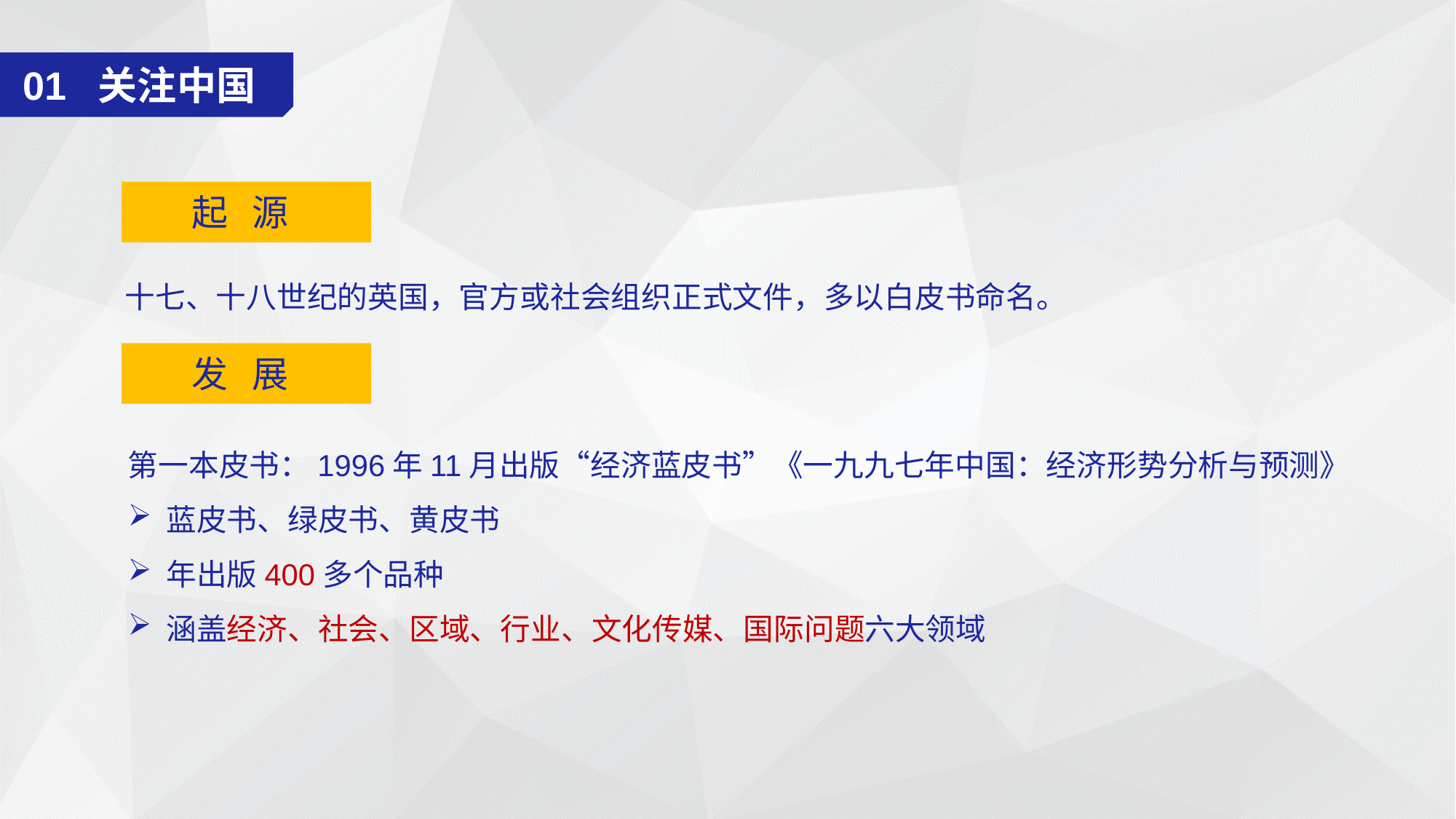

01  关注中国

起   源
十七、十八世纪的英国，官方或社会组织正式文件，多以白皮书命名。

发   展
第一本皮书：1996年11月出版“经济蓝皮书”《一九九七年中国：经济形势分析与预测》
 蓝皮书、绿皮书、黄皮书
 年出版400多个品种
 涵盖经济、社会、区域、行业、文化传媒、国际问题六大领域